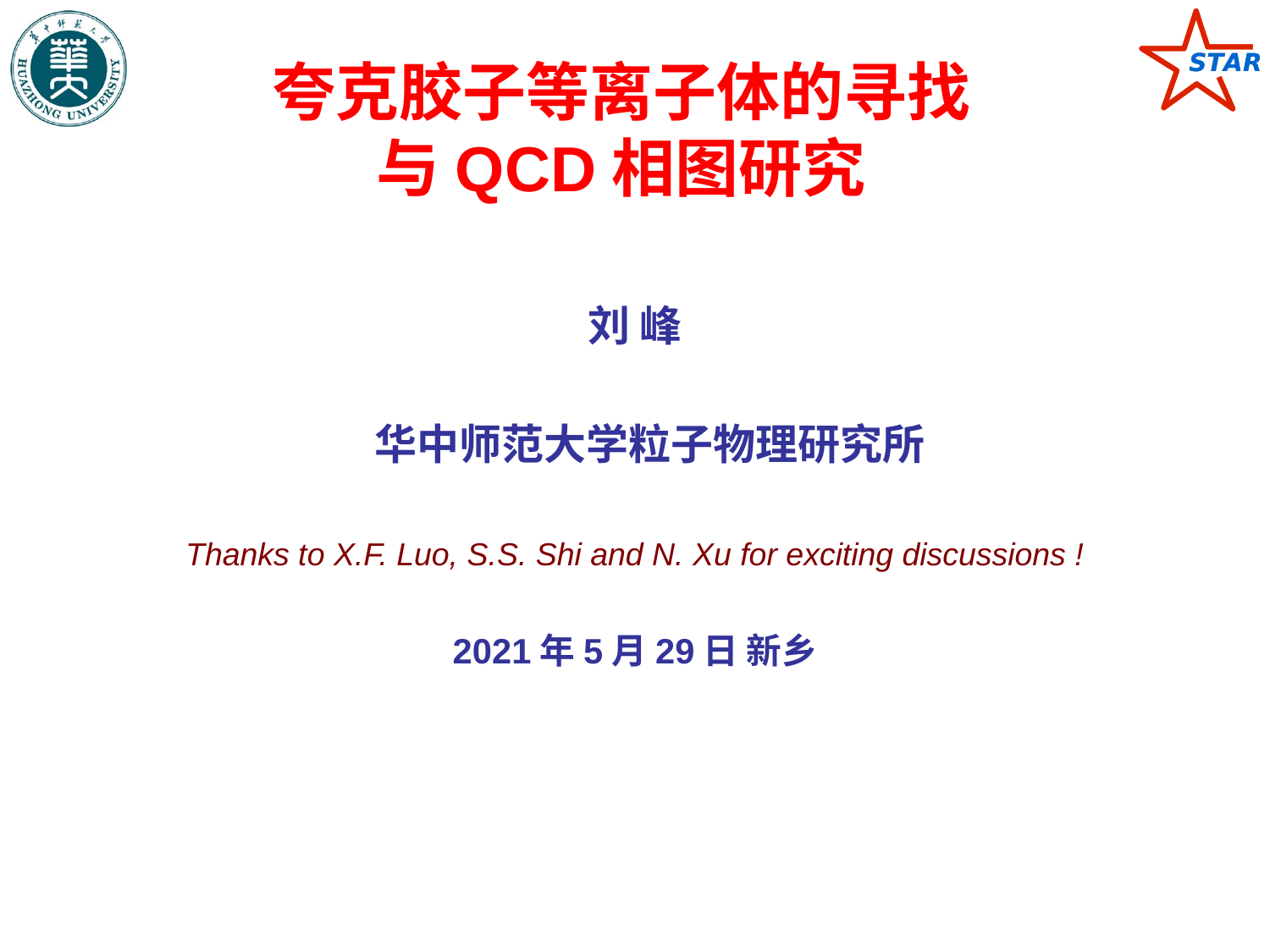

# 夸克胶子等离子体的寻找与QCD相图研究

刘 峰

  华中师范大学粒子物理研究所

Thanks to X.F. Luo, S.S. Shi and N. Xu for exciting discussions !

2021年5月29日 新乡